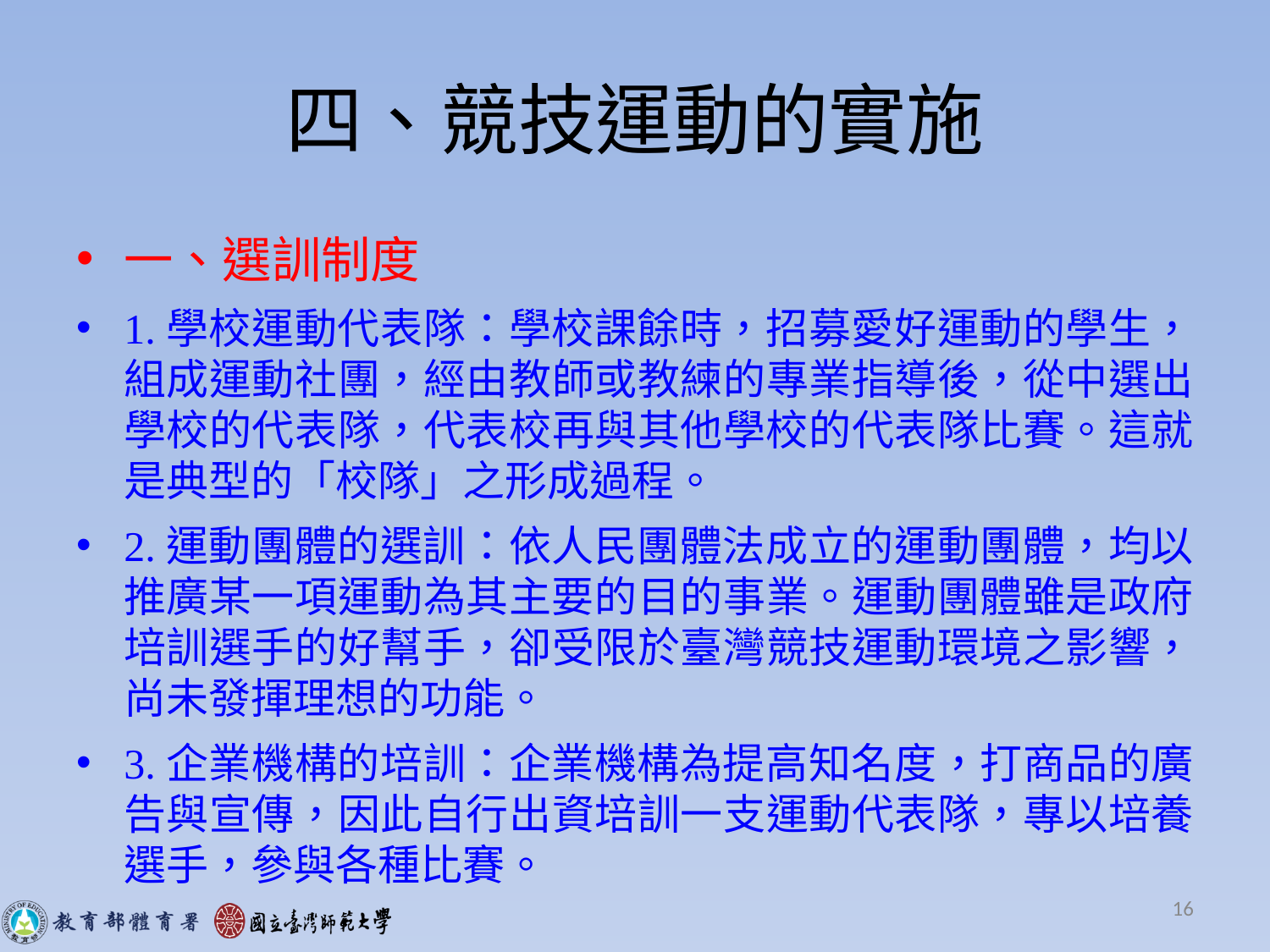

# 四、競技運動的實施
一、選訓制度
1.學校運動代表隊：學校課餘時，招募愛好運動的學生，組成運動社團，經由教師或教練的專業指導後，從中選出學校的代表隊，代表校再與其他學校的代表隊比賽。這就是典型的「校隊」之形成過程。
2.運動團體的選訓：依人民團體法成立的運動團體，均以推廣某一項運動為其主要的目的事業。運動團體雖是政府培訓選手的好幫手，卻受限於臺灣競技運動環境之影響，尚未發揮理想的功能。
3.企業機構的培訓：企業機構為提高知名度，打商品的廣告與宣傳，因此自行出資培訓一支運動代表隊，專以培養選手，參與各種比賽。
16